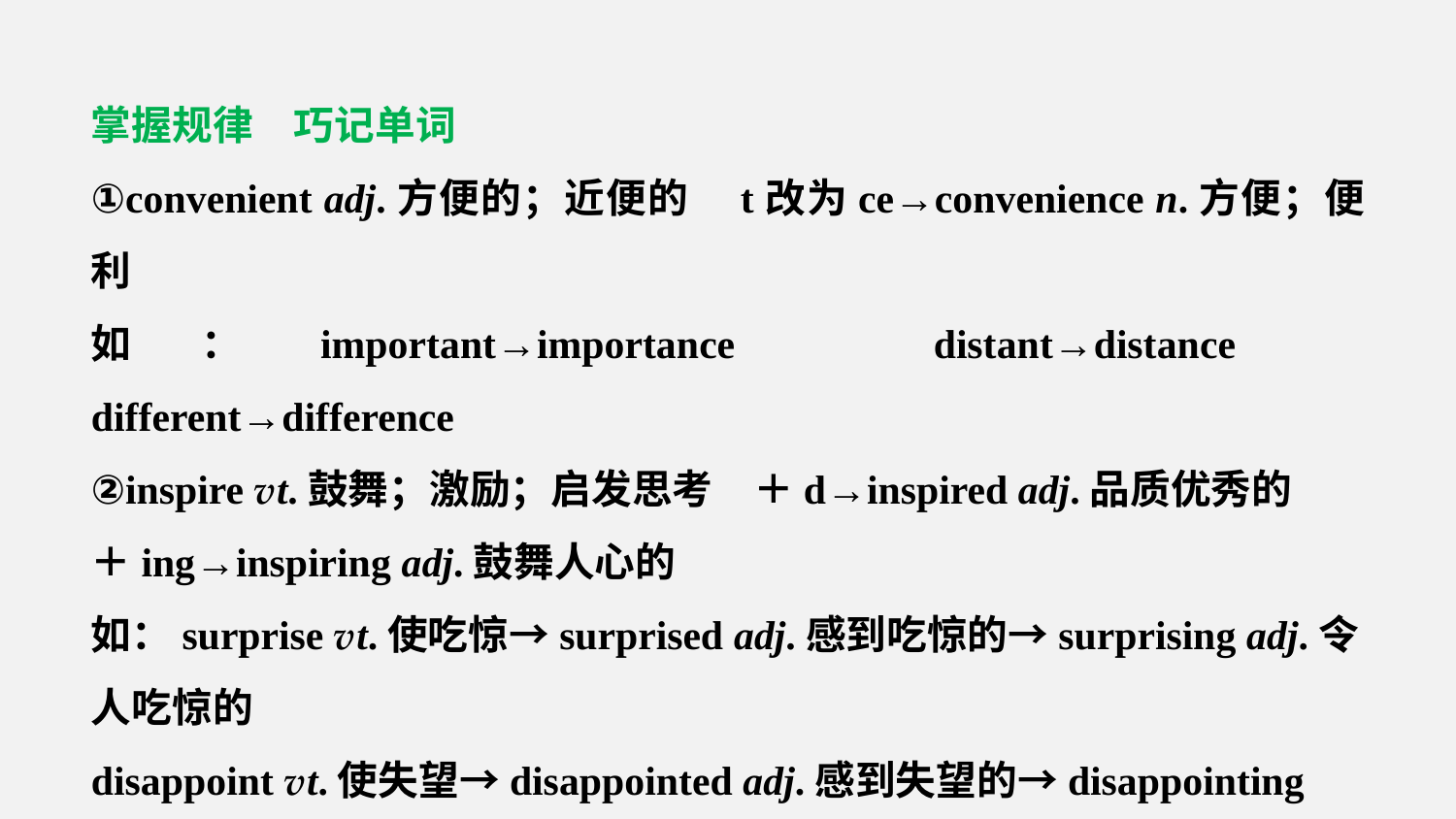

掌握规律　巧记单词
①convenient adj.方便的；近便的　t改为ce→convenience n.方便；便利
如：important→importance　distant→distance　different→difference
②inspire vt.鼓舞；激励；启发思考　＋d→inspired adj.品质优秀的
＋ing→inspiring adj.鼓舞人心的
如：surprise vt.使吃惊→surprised adj.感到吃惊的→surprising adj.令人吃惊的
disappoint vt.使失望→disappointed adj.感到失望的→disappointing adj.
令人失望的